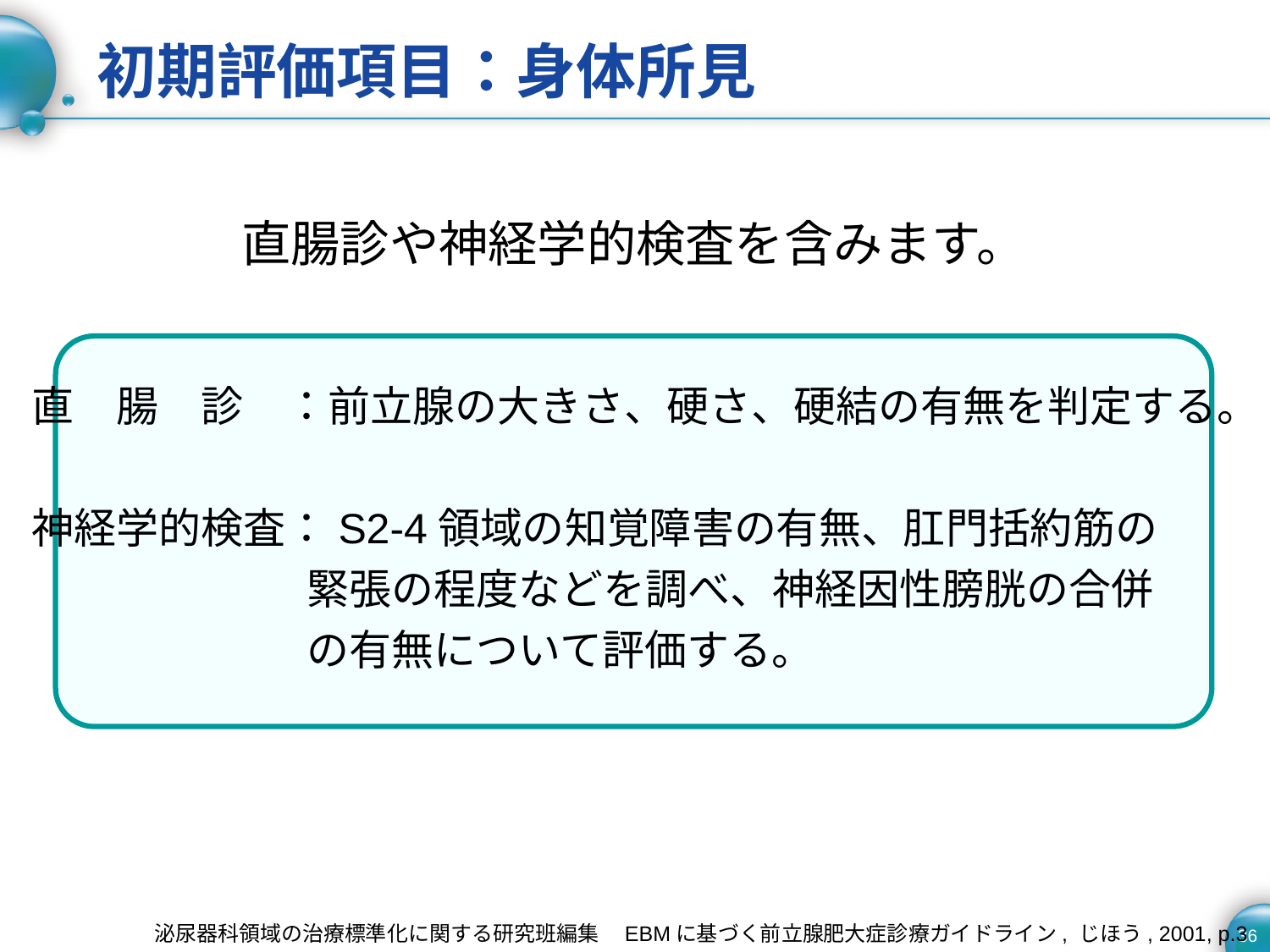

# 初期評価項目：身体所見
直腸診や神経学的検査を含みます。

直　腸　診	：前立腺の大きさ、硬さ、硬結の有無を判定する。

神経学的検査：S2-4領域の知覚障害の有無、肛門括約筋の
		緊張の程度などを調べ、神経因性膀胱の合併
		の有無について評価する。
泌尿器科領域の治療標準化に関する研究班編集　EBMに基づく前立腺肥大症診療ガイドライン, じほう, 2001, p.3
36